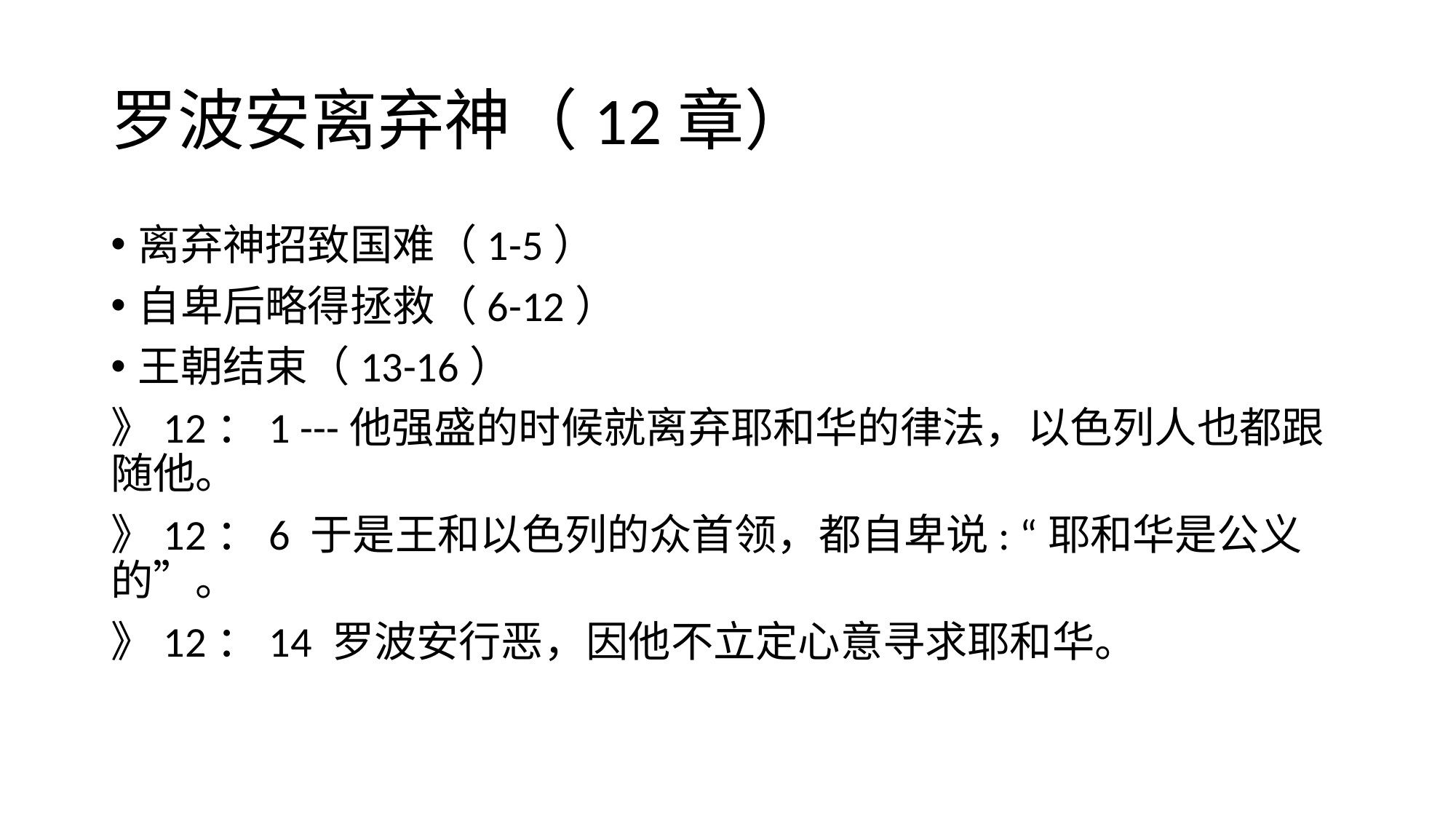

# 罗波安离弃神（12章）
离弃神招致国难（1-5）
自卑后略得拯救（6-12）
王朝结束（13-16）
》12：1 ---他强盛的时候就离弃耶和华的律法，以色列人也都跟随他。
》12：6 于是王和以色列的众首领，都自卑说: “耶和华是公义的”。
》12：14 罗波安行恶，因他不立定心意寻求耶和华。